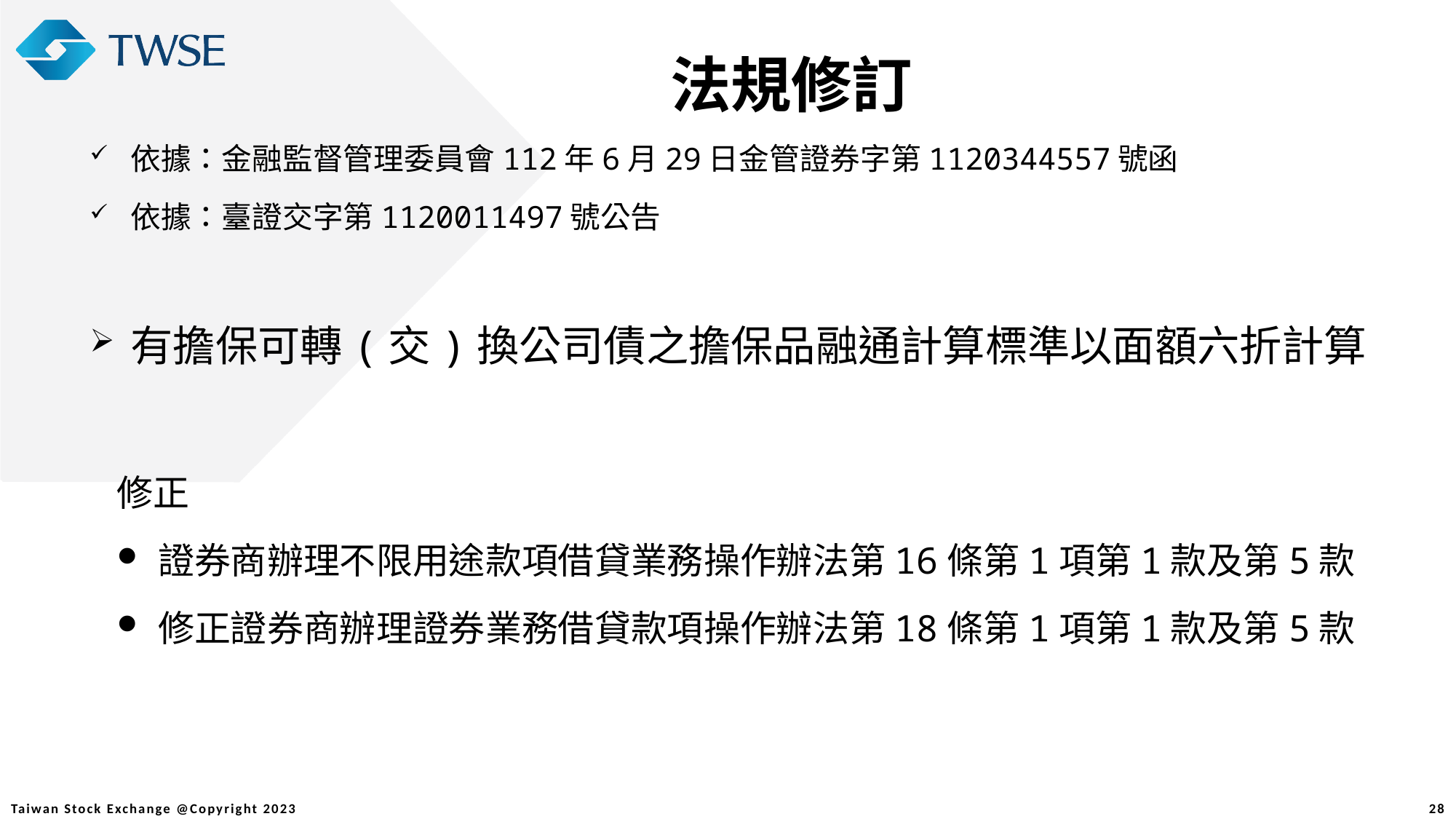

法規修訂

依據：金融監督管理委員會112年6月29日金管證券字第1120344557號函
依據：臺證交字第1120011497號公告

有擔保可轉(交)換公司債之擔保品融通計算標準以面額六折計算

修正
證券商辦理不限用途款項借貸業務操作辦法第16條第1項第1款及第5款
修正證券商辦理證券業務借貸款項操作辦法第18條第1項第1款及第5款

28